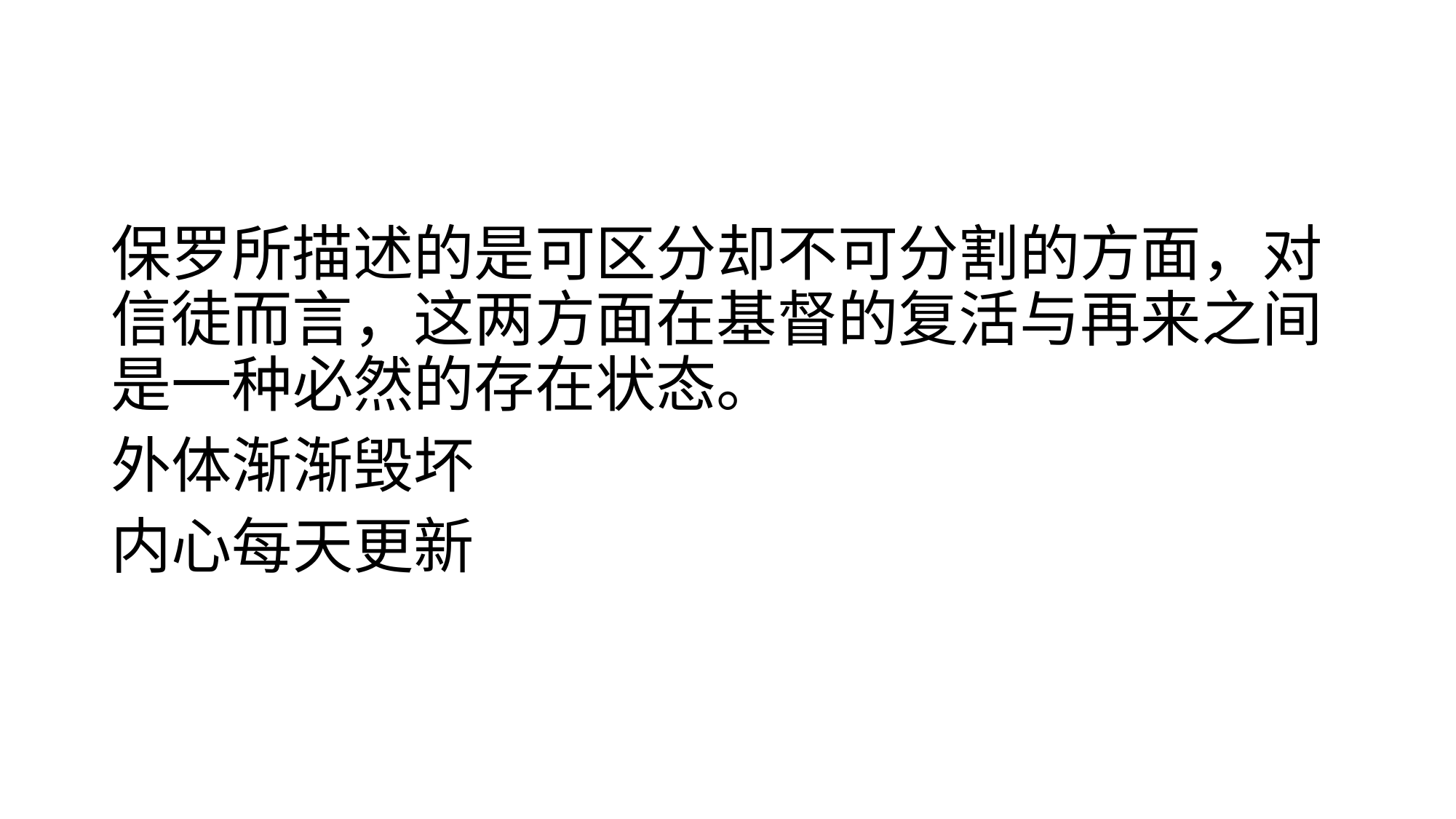

#
保罗所描述的是可区分却不可分割的方面，对信徒而言，这两方面在基督的复活与再来之间是一种必然的存在状态。
外体渐渐毁坏
内心每天更新